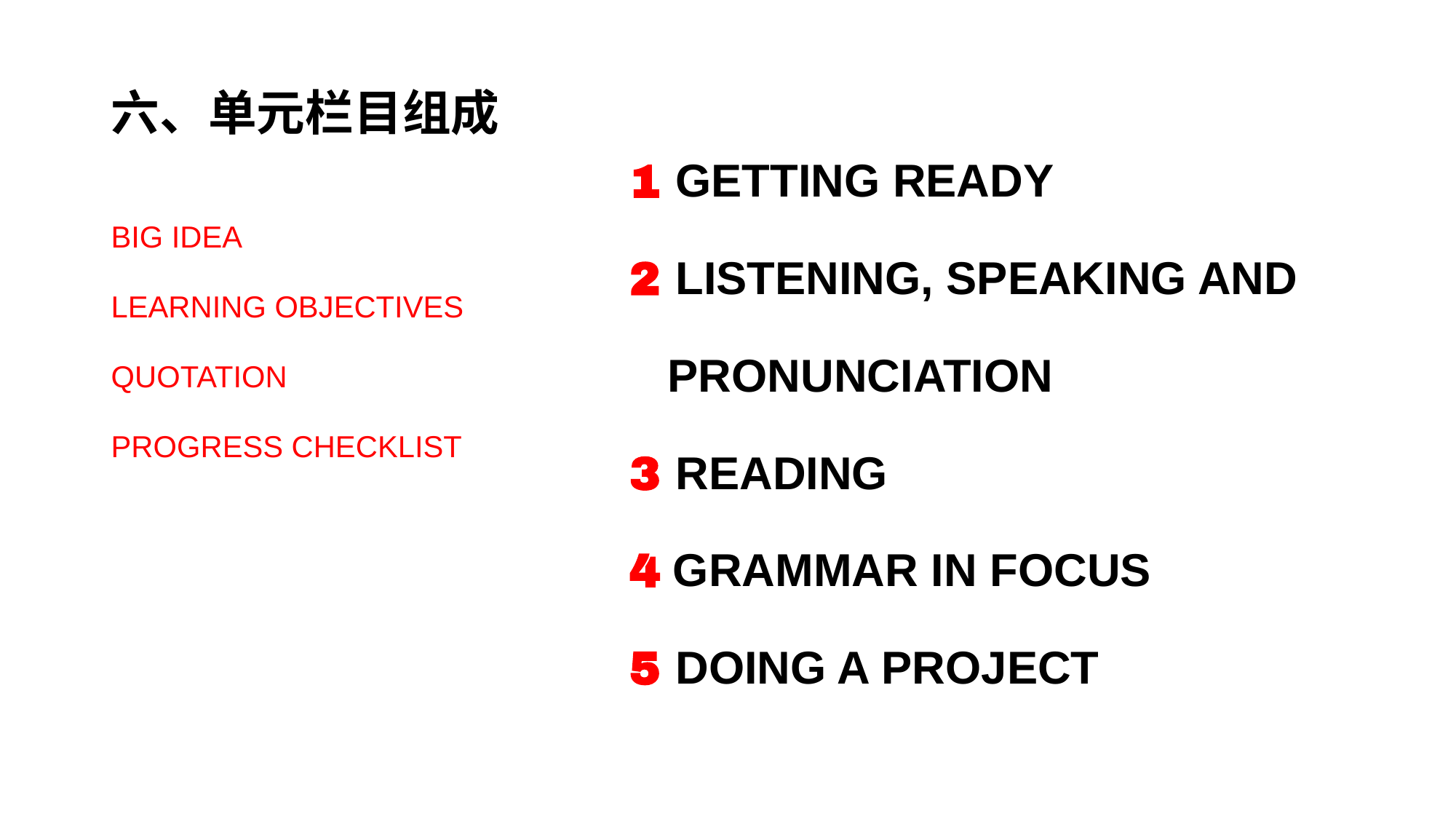

# 六、单元栏目组成
1 GETTING READY
2 LISTENING, SPEAKING AND
   PRONUNCIATION
3 READING
4 GRAMMAR IN FOCUS
5 DOING A PROJECT

BIG IDEA
LEARNING OBJECTIVES
QUOTATION
PROGRESS CHECKLIST